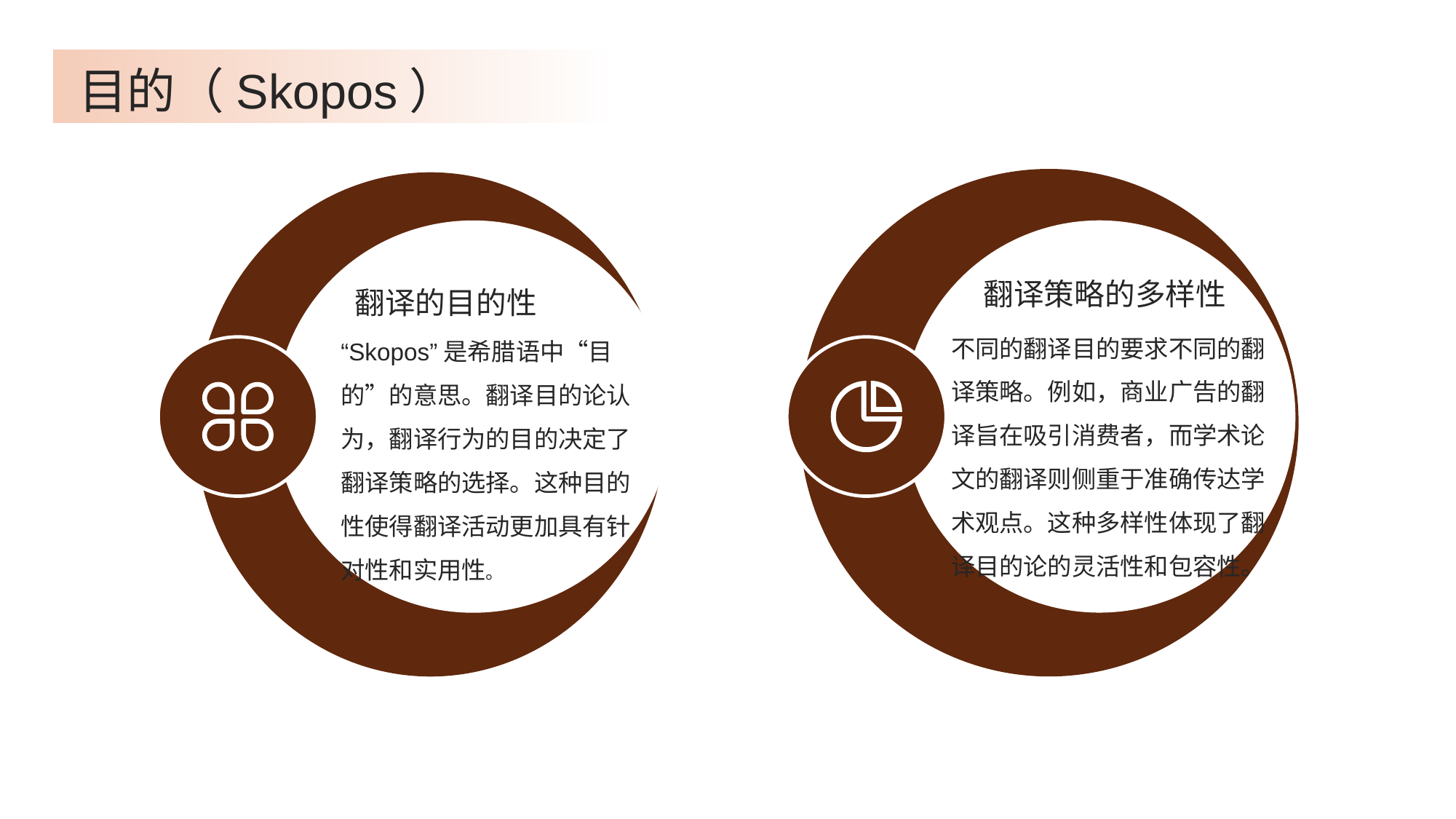

目的（Skopos）

翻译策略的多样性
翻译的目的性
不同的翻译目的要求不同的翻译策略。例如，商业广告的翻译旨在吸引消费者，而学术论文的翻译则侧重于准确传达学术观点。这种多样性体现了翻译目的论的灵活性和包容性。
“Skopos”是希腊语中“目的”的意思。翻译目的论认为，翻译行为的目的决定了翻译策略的选择。这种目的性使得翻译活动更加具有针对性和实用性。